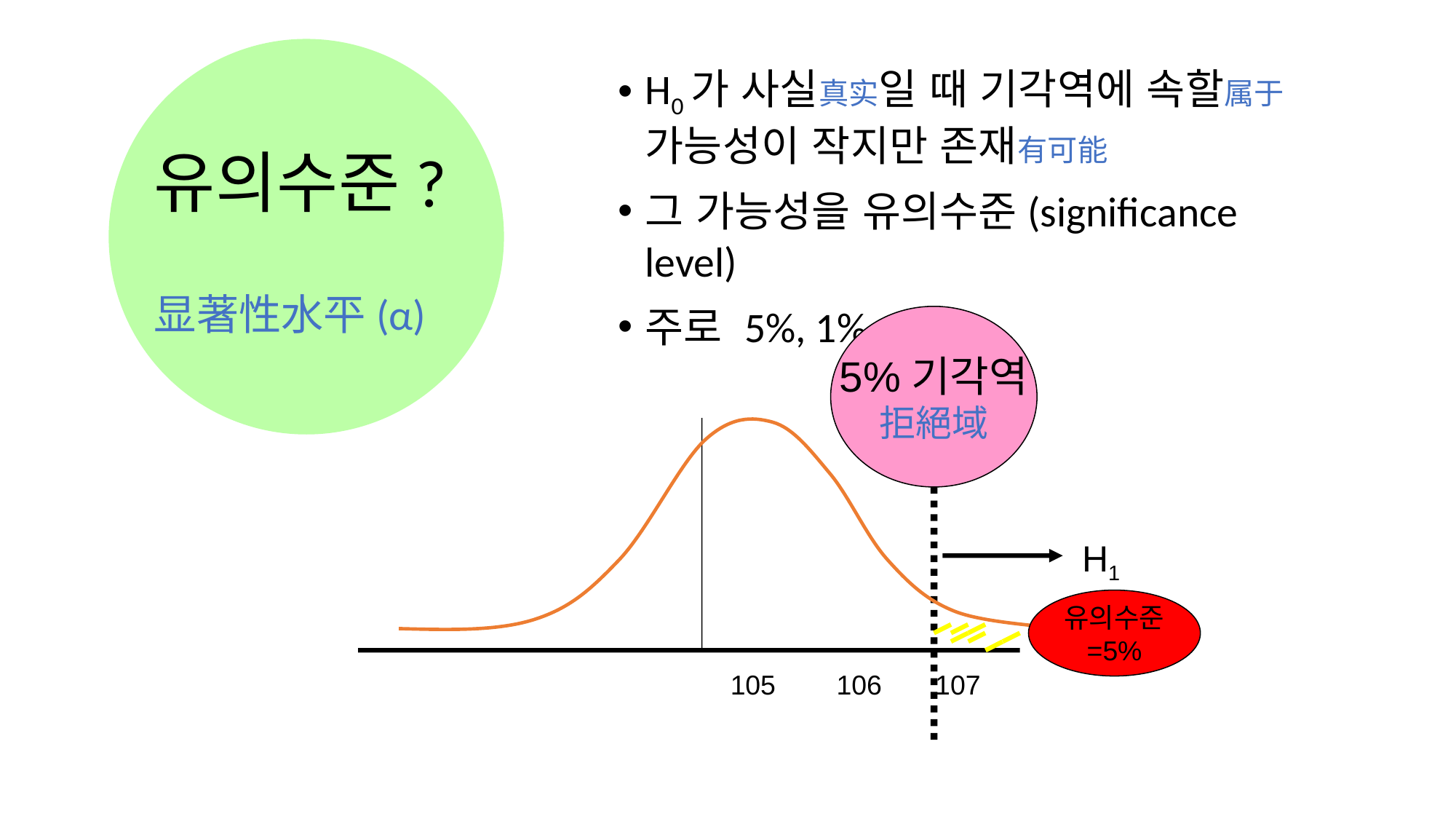

H0 가 사실真实일 때 기각역에 속할属于가능성이 작지만 존재有可能
그 가능성을 유의수준(significance level)
주로 5%, 1%
# 유의수준? 显著性水平(α)
5%기각역
拒絕域

H1

유의수준
=5%

105        106       107